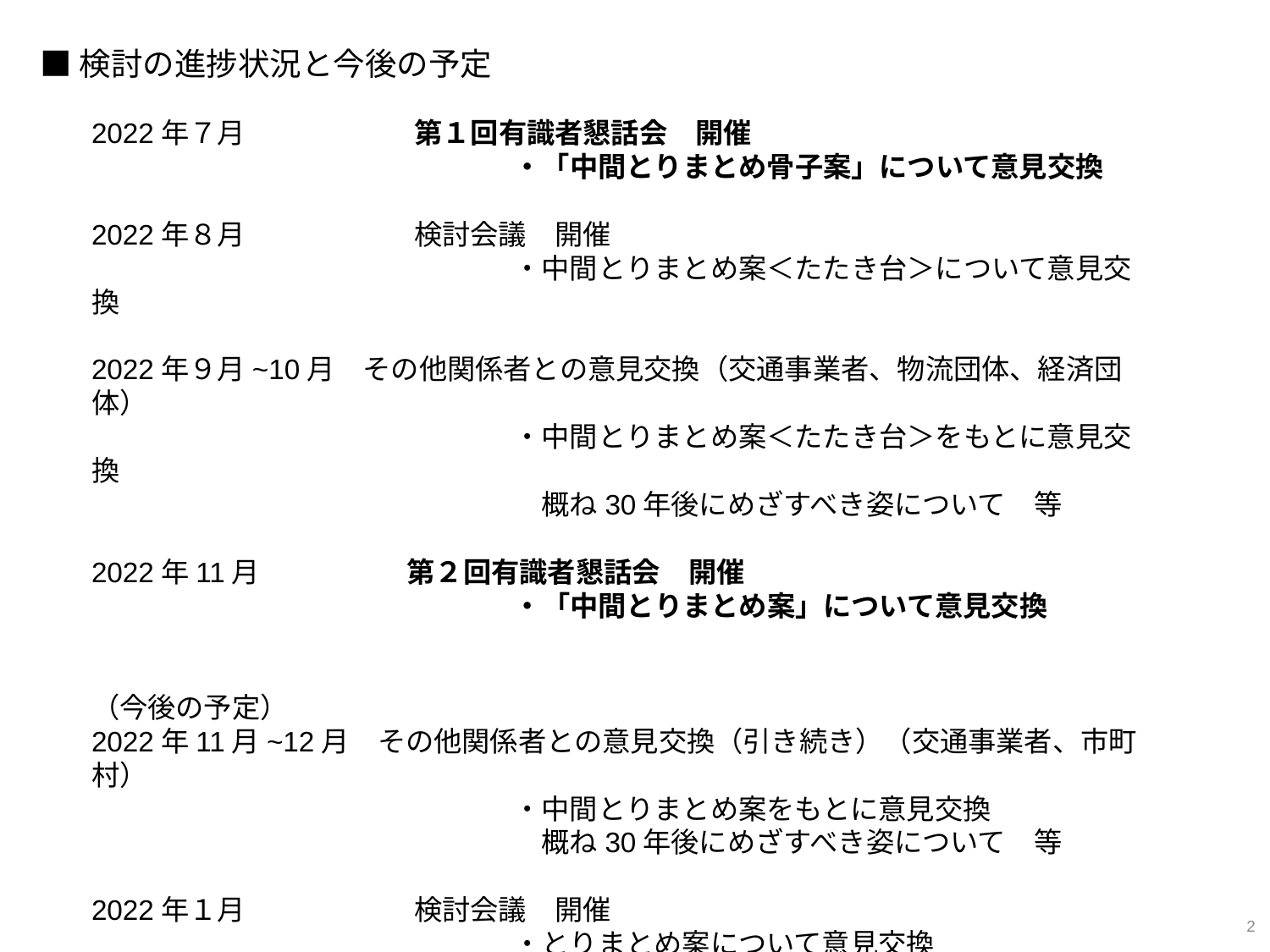

■検討の進捗状況と今後の予定
2022年７月　　　　　　第１回有識者懇話会　開催
　　　　　　　　　　　　　　　・「中間とりまとめ骨子案」について意見交換

2022年８月　　　　　　検討会議　開催
　　　　　　　　　　　　　　　・中間とりまとめ案＜たたき台＞について意見交換

2022年９月~10月　その他関係者との意見交換（交通事業者、物流団体、経済団体）
　　　　　　　　　　　　　　　・中間とりまとめ案＜たたき台＞をもとに意見交換
　　　　　　　　　　　　　　　　概ね30年後にめざすべき姿について　等

2022年11月　　　　　 第２回有識者懇話会　開催
　　　　　　　　　　　　　　　・「中間とりまとめ案」について意見交換

（今後の予定）
2022年11月~12月　その他関係者との意見交換（引き続き）（交通事業者、市町村）
　　　　　　　　　　　　　　　・中間とりまとめ案をもとに意見交換
　　　　　　　　　　　　　　　　概ね30年後にめざすべき姿について　等

2022年１月　　　　　　検討会議　開催
　　　　　　　　　　　　　　　・とりまとめ案について意見交換

2022年３月　　　　　　とりまとめ
2